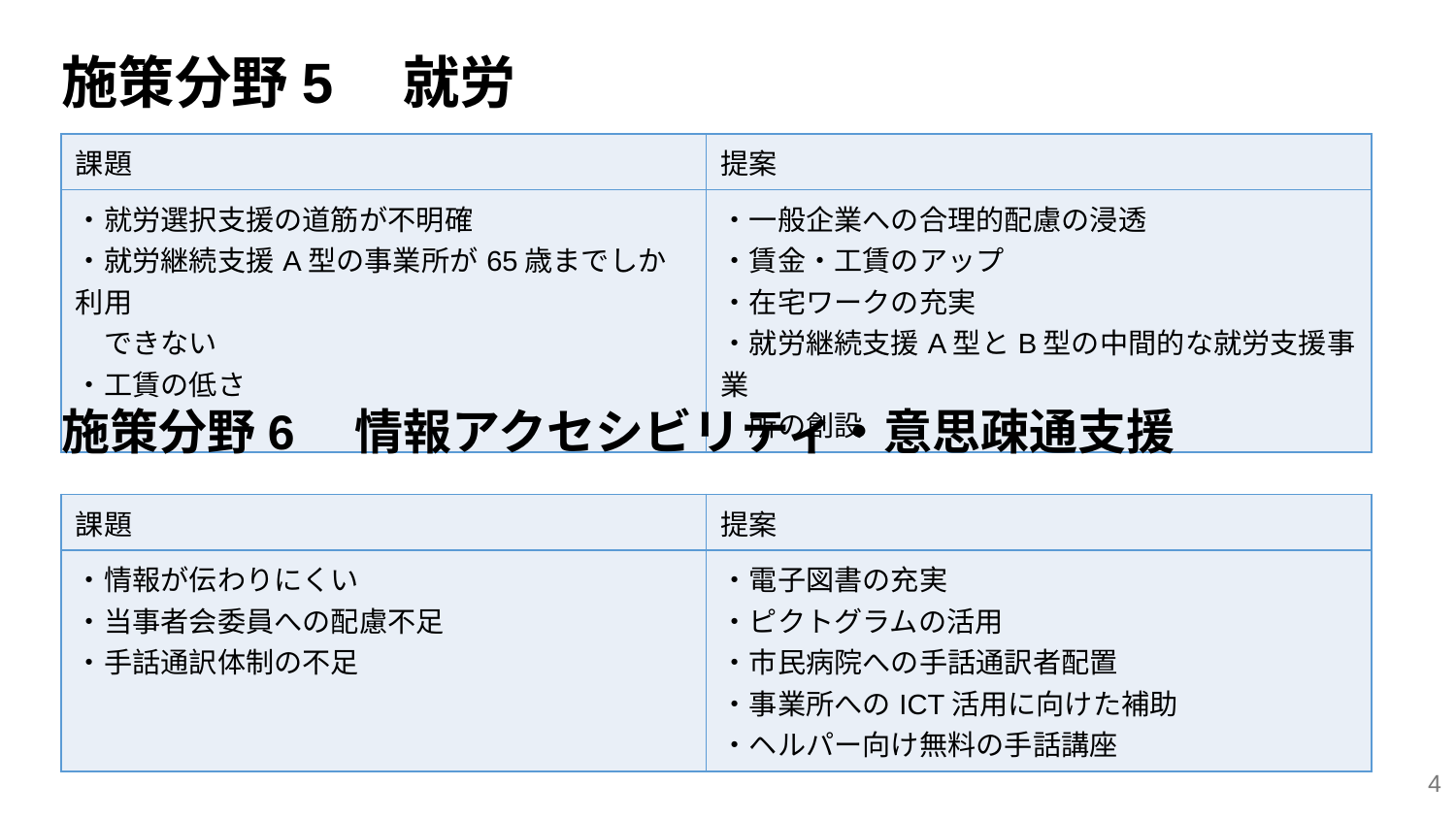

施策分野5　就労
| 課題 | 提案 |
| --- | --- |
| ・就労選択支援の道筋が不明確 ・就労継続支援A型の事業所が65歳までしか利用　 　できない ・工賃の低さ | ・一般企業への合理的配慮の浸透 ・賃金・工賃のアップ ・在宅ワークの充実 ・就労継続支援A型とB型の中間的な就労支援事業 　所の創設 |
施策分野6　情報アクセシビリティ・意思疎通支援
| 課題 | 提案 |
| --- | --- |
| ・情報が伝わりにくい ・当事者会委員への配慮不足 ・手話通訳体制の不足 | ・電子図書の充実 ・ピクトグラムの活用 ・市民病院への手話通訳者配置 ・事業所へのICT活用に向けた補助 ・ヘルパー向け無料の手話講座 |
4